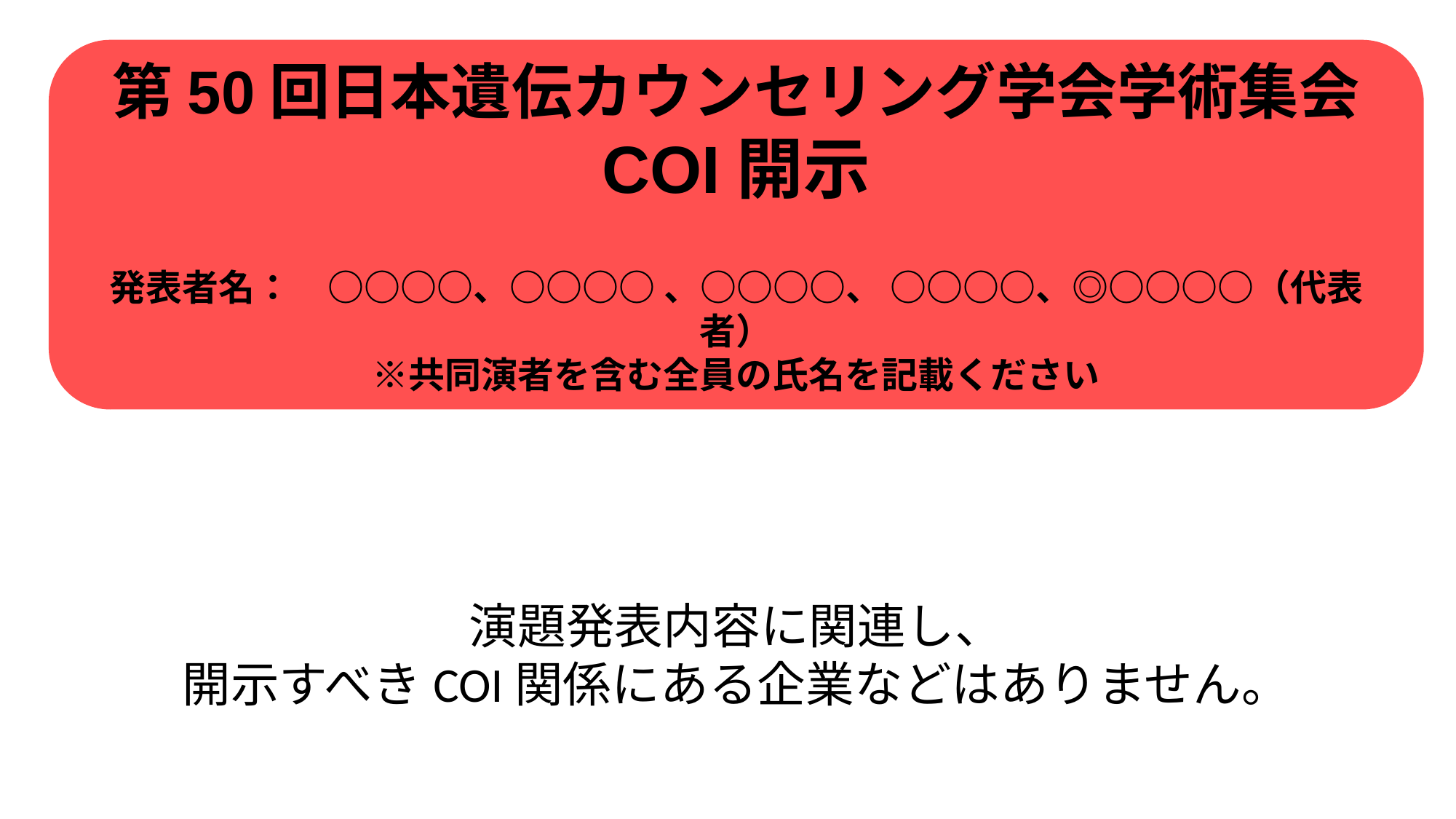

第50回日本遺伝カウンセリング学会学術集会
COI開示
　
発表者名：　○○○○、○○○○ 、○○○○、 ○○○○、◎○○○○（代表者）
※共同演者を含む全員の氏名を記載ください
演題発表内容に関連し、
開示すべきCOI関係にある企業などはありません。